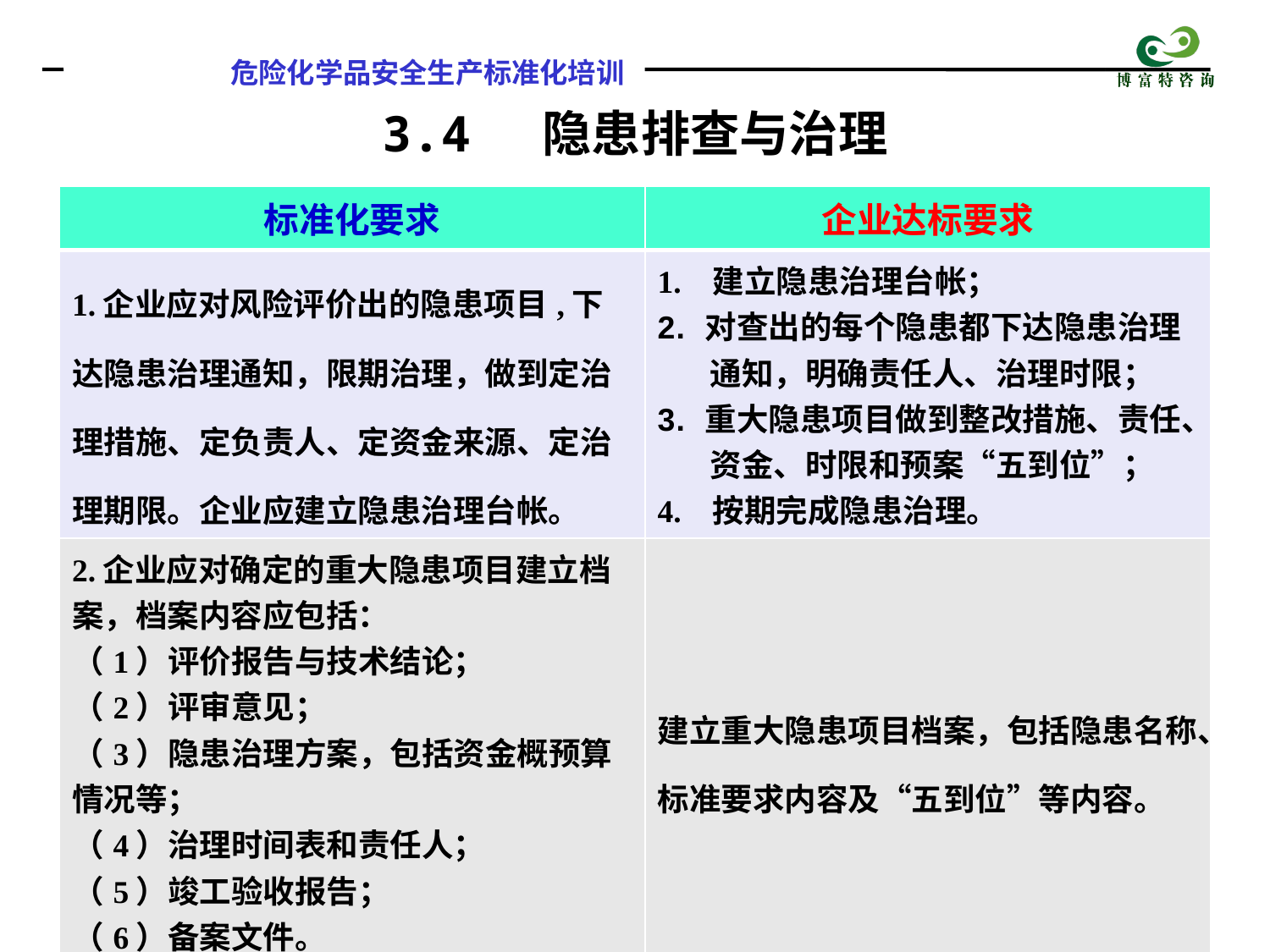

3.4  隐患排查与治理
| 标准化要求 | 企业达标要求 |
| --- | --- |
| 1.企业应对风险评价出的隐患项目,下达隐患治理通知，限期治理，做到定治理措施、定负责人、定资金来源、定治理期限。企业应建立隐患治理台帐。 | 1. 建立隐患治理台帐； 对查出的每个隐患都下达隐患治理 通知，明确责任人、治理时限； 重大隐患项目做到整改措施、责任、 资金、时限和预案“五到位”； 4. 按期完成隐患治理。 |
| 2.企业应对确定的重大隐患项目建立档案，档案内容应包括： （1）评价报告与技术结论； （2）评审意见； （3）隐患治理方案，包括资金概预算情况等； （4）治理时间表和责任人； （5）竣工验收报告； （6）备案文件。 | 建立重大隐患项目档案，包括隐患名称、标准要求内容及“五到位”等内容。 |